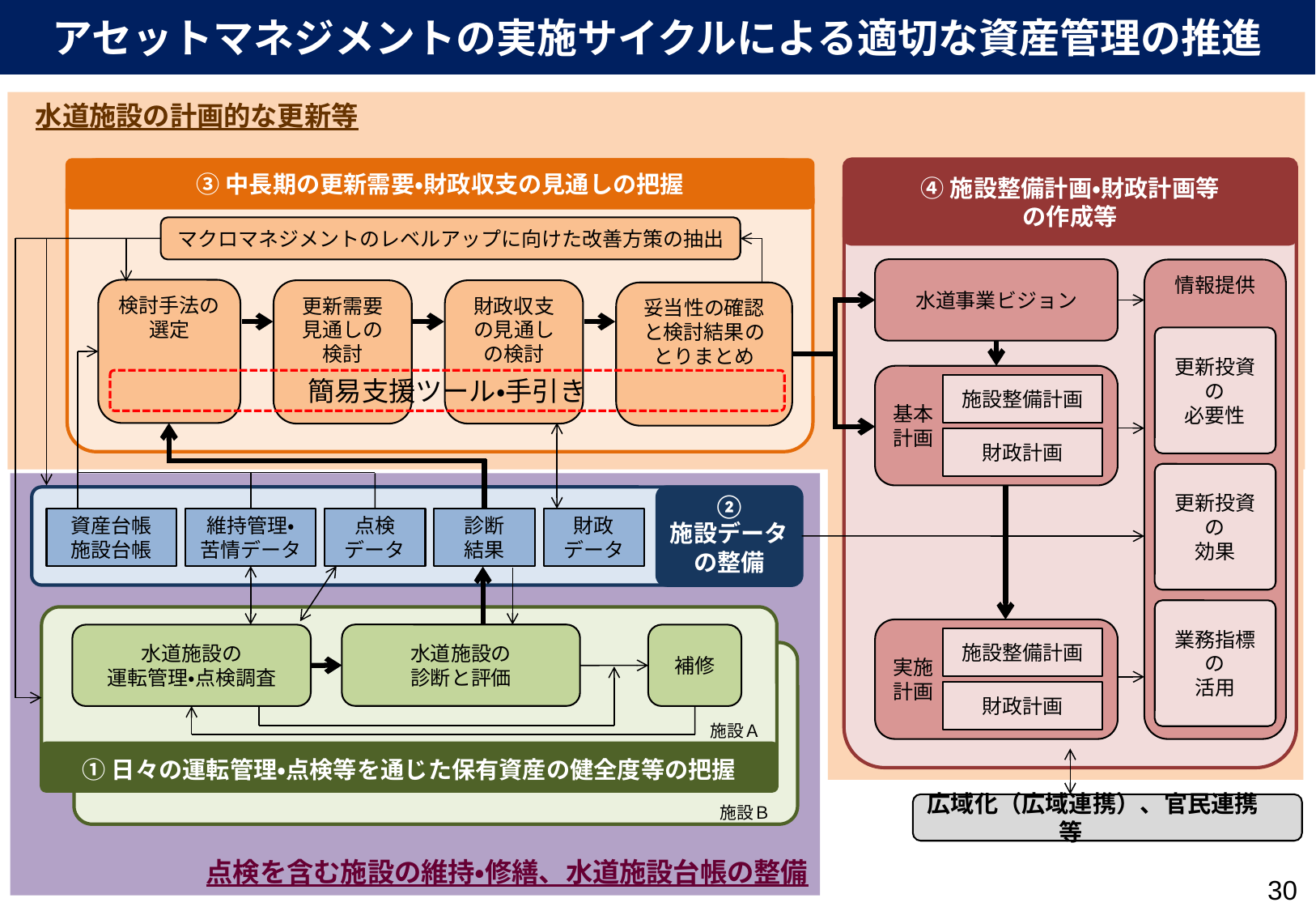

アセットマネジメントの実施サイクルによる適切な資産管理の推進

水道施設の計画的な更新等

④施設整備計画・財政計画等
の作成等
③中長期の更新需要・財政収支の見通しの把握
マクロマネジメントの実施
更新需要・財政収支見通しの活用
マクロマネジメントのレベルアップに向けた改善方策の抽出
水道事業ビジョン
情報提供
検討手法の選定
更新需要見通しの
検討
財政収支の見通しの検討
妥当性の確認と検討結果のとりまとめ
更新投資
の
必要性
基本
計画
簡易支援ツール・手引き
施設整備計画
財政計画
更新投資
の
効果

②
施設データ
の整備
維持管理・
苦情データ
点検
データ
診断
結果
財政
データ
資産台帳
施設台帳
業務指標
の
活用
ミクロマネジメントの実施
実施
計画
水道施設の
診断と評価
水道施設の
運転管理・点検調査
補修
施設整備計画

財政計画
施設Ａ
①日々の運転管理・点検等を通じた保有資産の健全度等の把握
広域化（広域連携）、官民連携　等
施設Ｂ
点検を含む施設の維持・修繕、水道施設台帳の整備
30